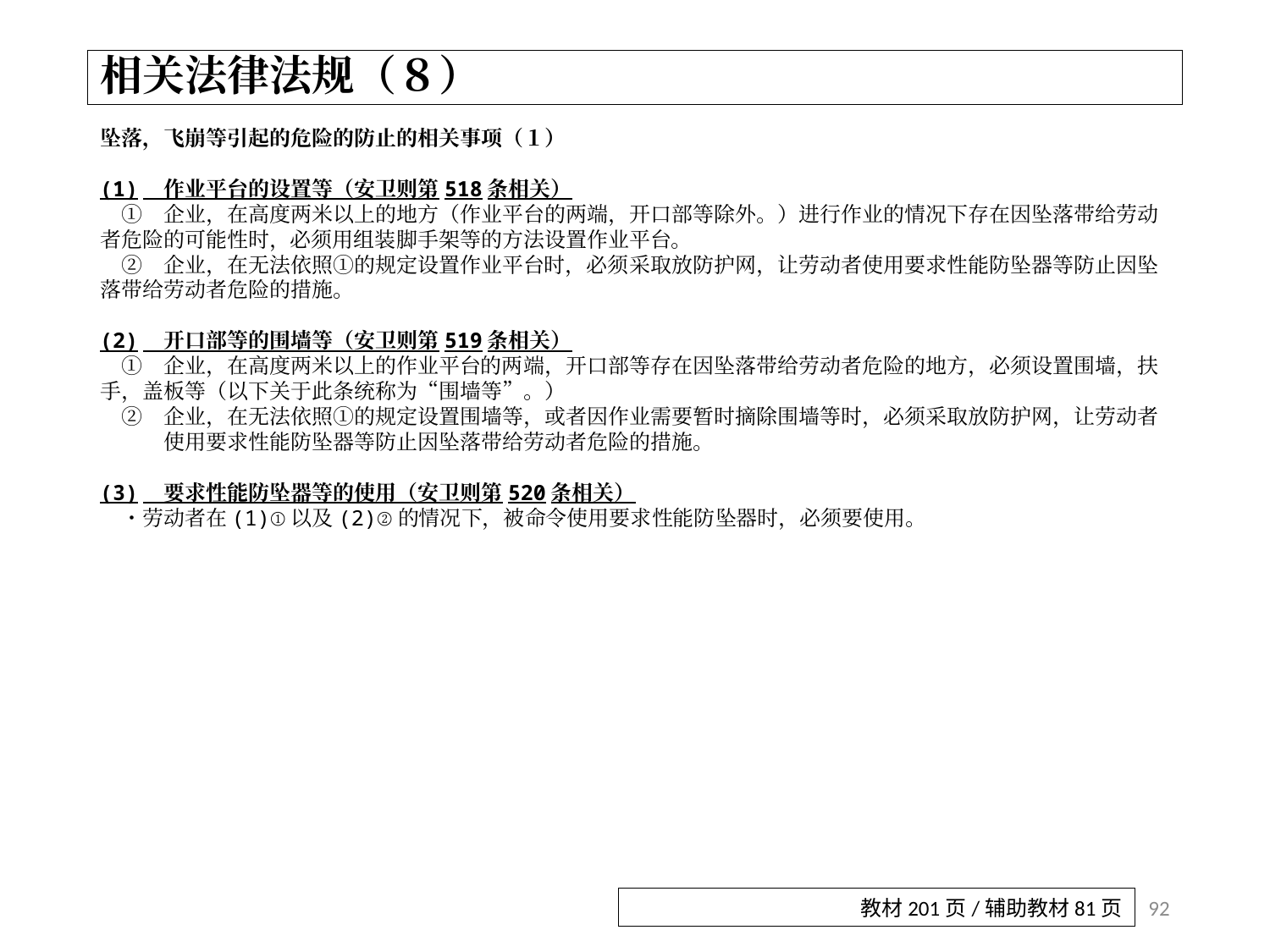

# 相关法律法规（８）
坠落，飞崩等引起的危险的防止的相关事项（１）

(1)　作业平台的设置等（安卫则第518条相关）
　①　企业，在高度两米以上的地方（作业平台的两端，开口部等除外。）进行作业的情况下存在因坠落带给劳动者危险的可能性时，必须用组装脚手架等的方法设置作业平台。
　②　企业，在无法依照①的规定设置作业平台时，必须采取放防护网，让劳动者使用要求性能防坠器等防止因坠落带给劳动者危险的措施。

(2)　开口部等的围墙等（安卫则第519条相关）
　①　企业，在高度两米以上的作业平台的两端，开口部等存在因坠落带给劳动者危险的地方，必须设置围墙，扶手，盖板等（以下关于此条统称为“围墙等”。）
　②　企业，在无法依照①的规定设置围墙等，或者因作业需要暂时摘除围墙等时，必须采取放防护网，让劳动者
　　　使用要求性能防坠器等防止因坠落带给劳动者危险的措施。

(3)　要求性能防坠器等的使用（安卫则第520条相关）
　・劳动者在(1)①以及(2)②的情况下，被命令使用要求性能防坠器时，必须要使用。

92
教材201页/辅助教材81页